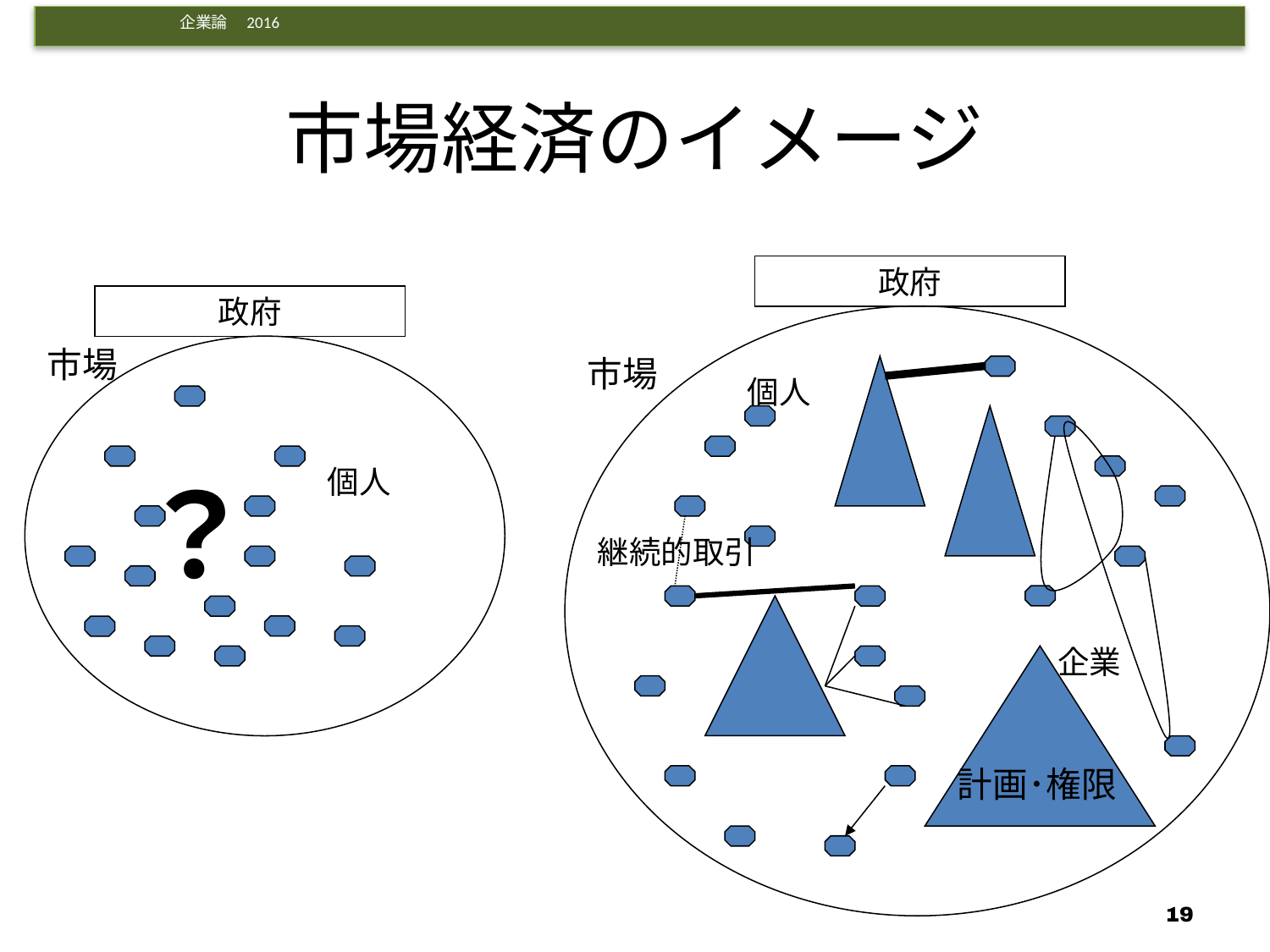

# 市場経済のイメージ
政府
政府

市場
市場

個人

？
個人

継続的取引

企業

計画･権限

19